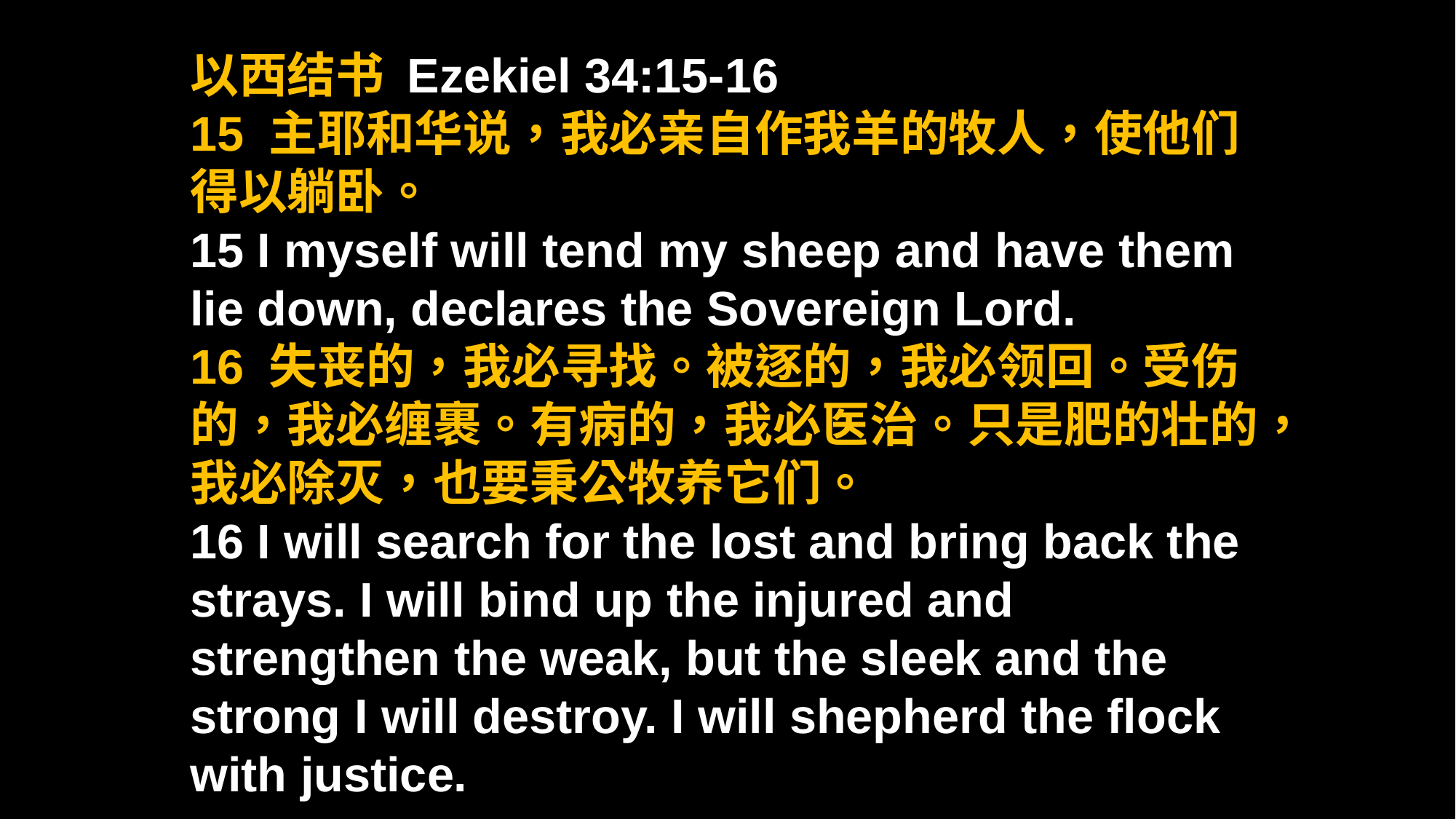

以西结书 Ezekiel 34:15-16
15 主耶和华说，我必亲自作我羊的牧人，使他们得以躺卧。
15 I myself will tend my sheep and have them lie down, declares the Sovereign Lord.
16 失丧的，我必寻找。被逐的，我必领回。受伤的，我必缠裹。有病的，我必医治。只是肥的壮的，我必除灭，也要秉公牧养它们。
16 I will search for the lost and bring back the strays. I will bind up the injured and strengthen the weak, but the sleek and the strong I will destroy. I will shepherd the flock with justice.